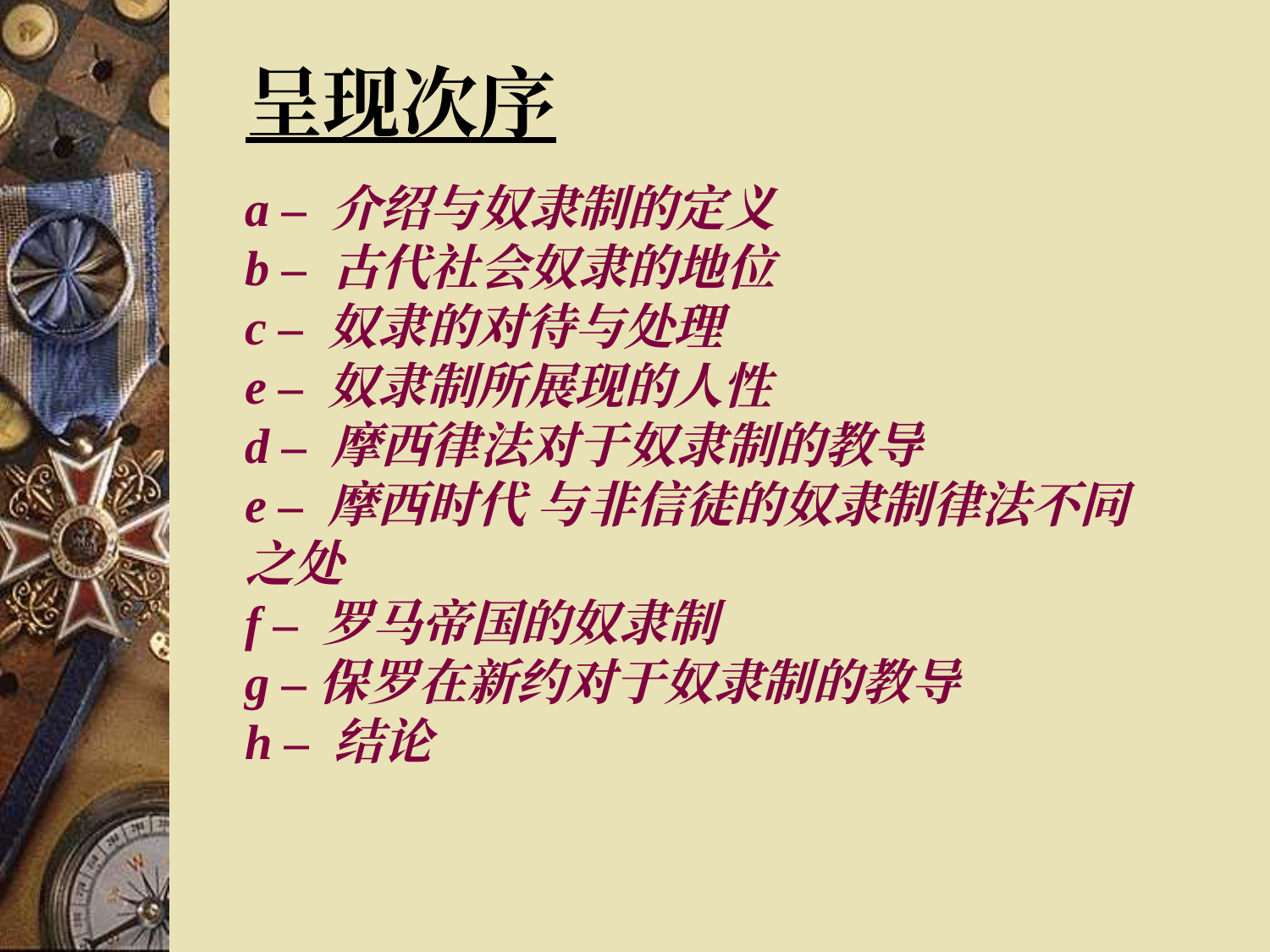

呈现次序

a – 介绍与奴隶制的定义
b – 古代社会奴隶的地位
c – 奴隶的对待与处理
e – 奴隶制所展现的人性
d – 摩西律法对于奴隶制的教导
e – 摩西时代 与非信徒的奴隶制律法不同之处
f – 罗马帝国的奴隶制
g –保罗在新约对于奴隶制的教导
h – 结论